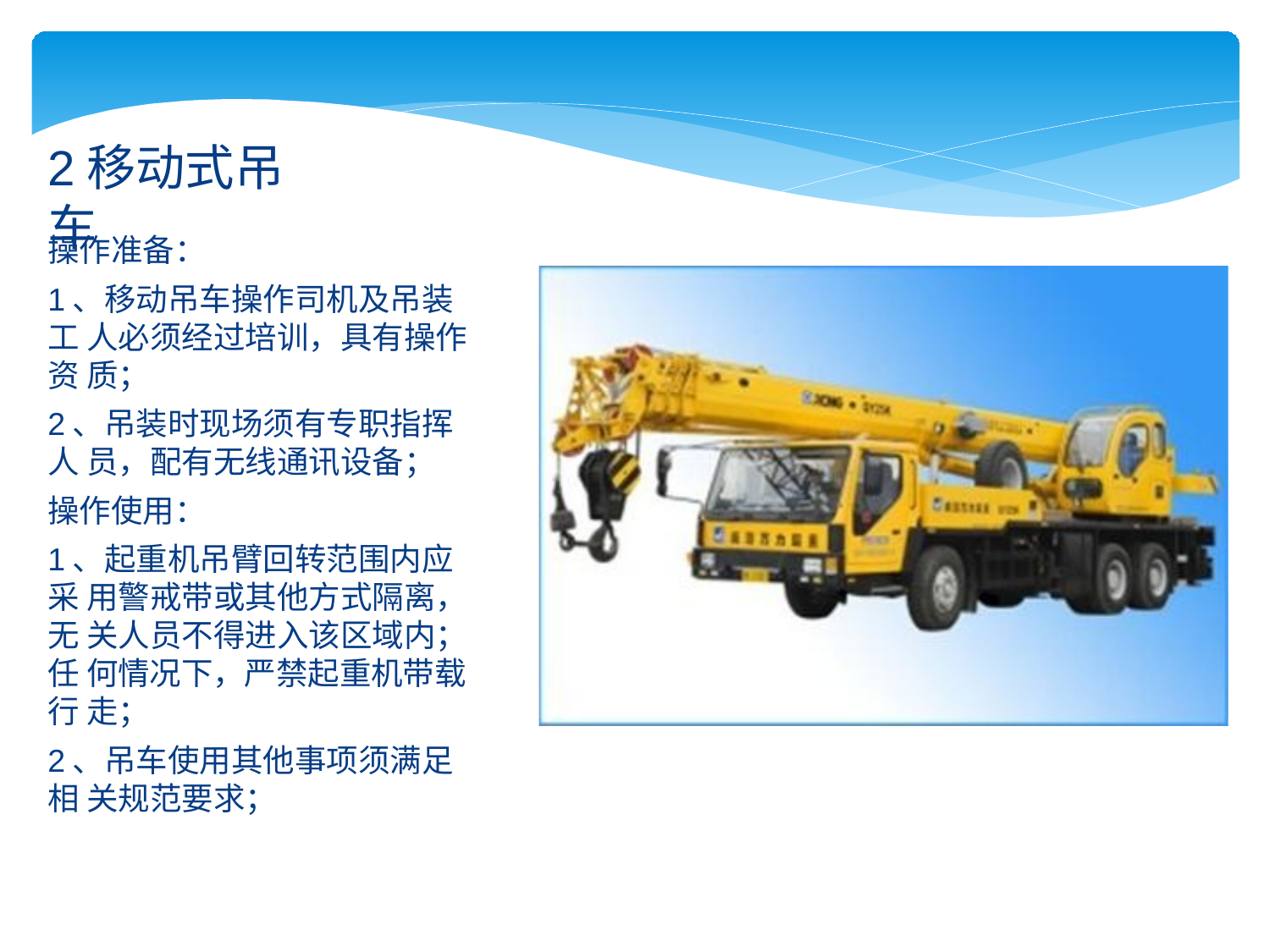

# 2移动式吊车
操作准备：
1、移动吊车操作司机及吊装工 人必须经过培训，具有操作资 质；
2、吊装时现场须有专职指挥人 员，配有无线通讯设备；
操作使用：
1、起重机吊臂回转范围内应采 用警戒带或其他方式隔离，无 关人员不得进入该区域内；任 何情况下，严禁起重机带载行 走；
2、吊车使用其他事项须满足相 关规范要求；